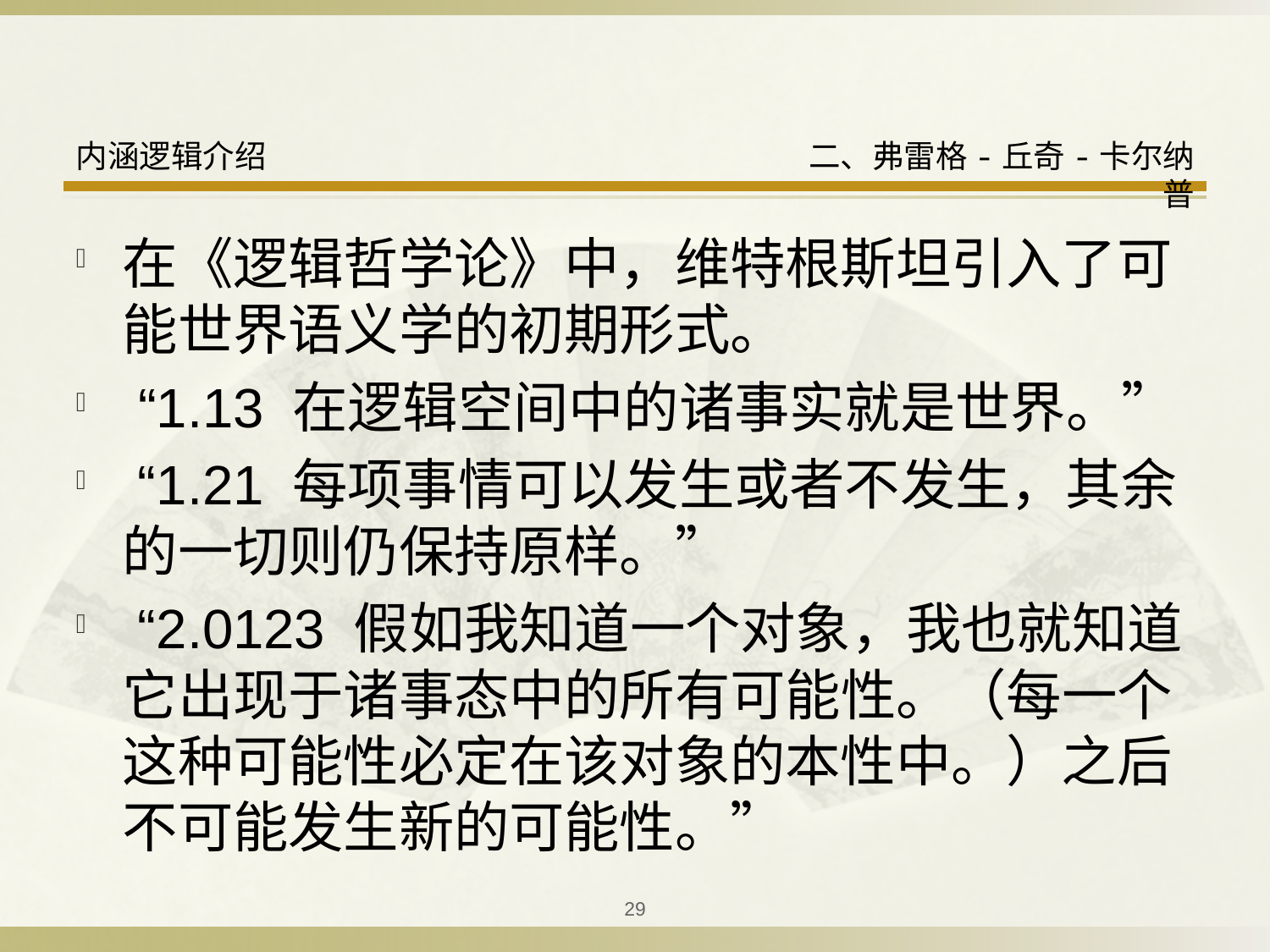

在《逻辑哲学论》中，维特根斯坦引入了可能世界语义学的初期形式。
 “1.13 在逻辑空间中的诸事实就是世界。”
 “1.21 每项事情可以发生或者不发生，其余的一切则仍保持原样。”
 “2.0123 假如我知道一个对象，我也就知道它出现于诸事态中的所有可能性。（每一个这种可能性必定在该对象的本性中。）之后不可能发生新的可能性。”
29